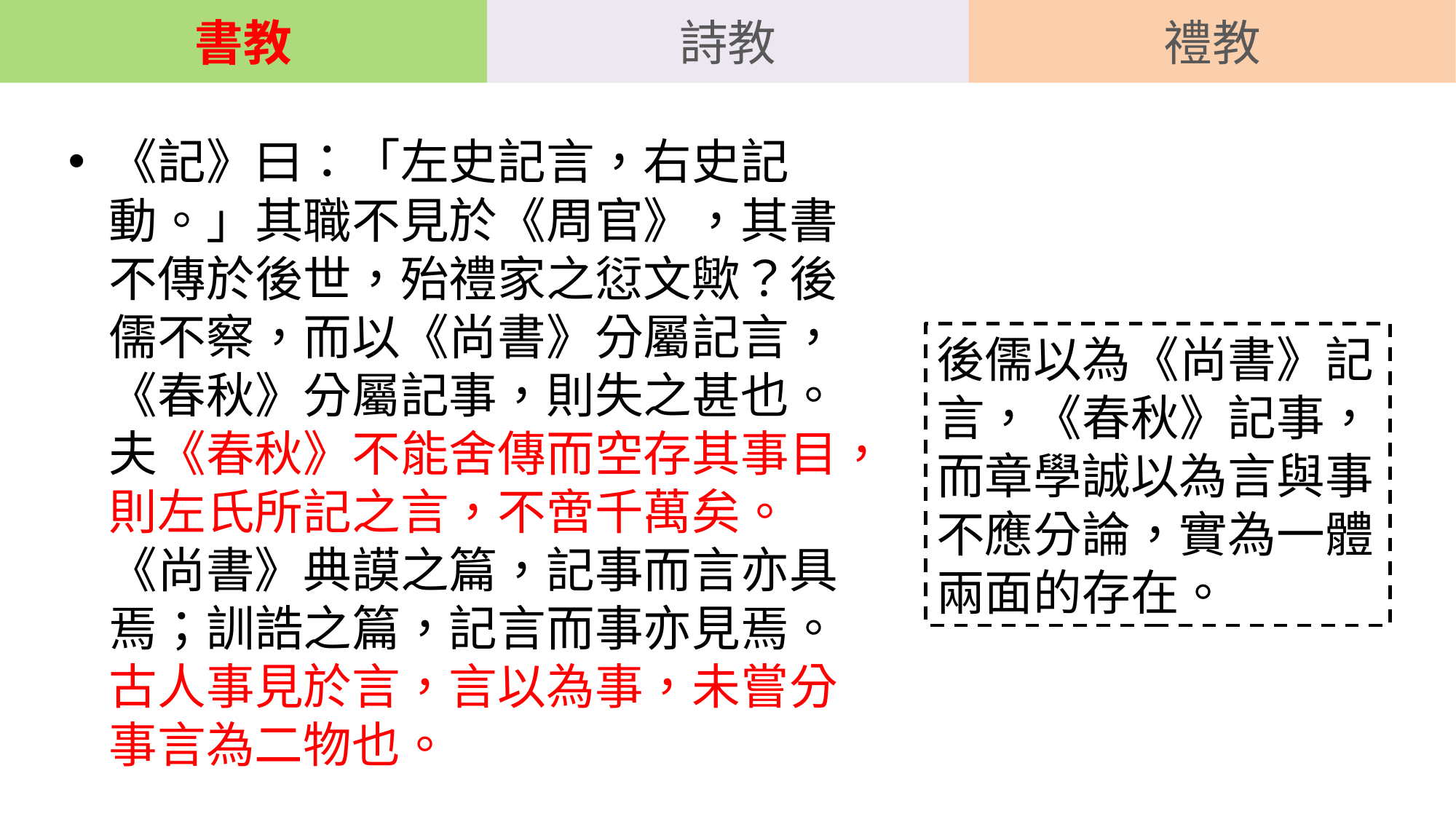

書教
詩教
禮教
《記》曰：「左史記言，右史記動。」其職不見於《周官》，其書不傳於後世，殆禮家之愆文歟？後儒不察，而以《尚書》分屬記言，《春秋》分屬記事，則失之甚也。夫《春秋》不能舍傳而空存其事目，則左氏所記之言，不啻千萬矣。《尚書》典謨之篇，記事而言亦具焉；訓誥之篇，記言而事亦見焉。古人事見於言，言以為事，未嘗分事言為二物也。
後儒以為《尚書》記言，《春秋》記事，而章學誠以為言與事不應分論，實為一體兩面的存在。